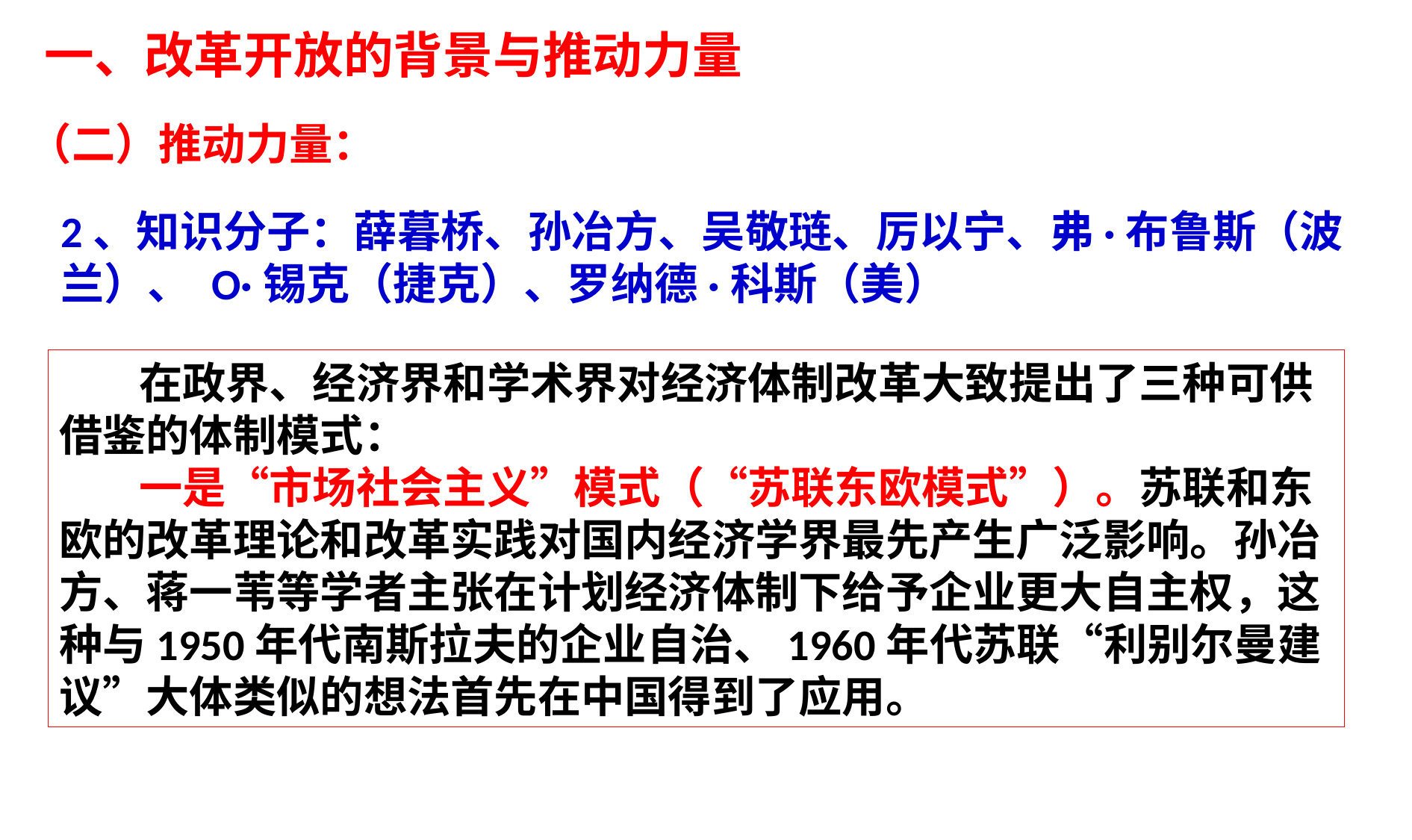

一、改革开放的背景与推动力量
（二）推动力量：
2、知识分子：薛暮桥、孙冶方、吴敬琏、厉以宁、弗·布鲁斯（波兰）、 O·锡克（捷克）、罗纳德·科斯（美）
       在政界、经济界和学术界对经济体制改革大致提出了三种可供借鉴的体制模式：
       一是“市场社会主义”模式（“苏联东欧模式”）。苏联和东欧的改革理论和改革实践对国内经济学界最先产生广泛影响。孙冶方、蒋一苇等学者主张在计划经济体制下给予企业更大自主权，这种与1950年代南斯拉夫的企业自治、1960年代苏联“利别尔曼建议”大体类似的想法首先在中国得到了应用。